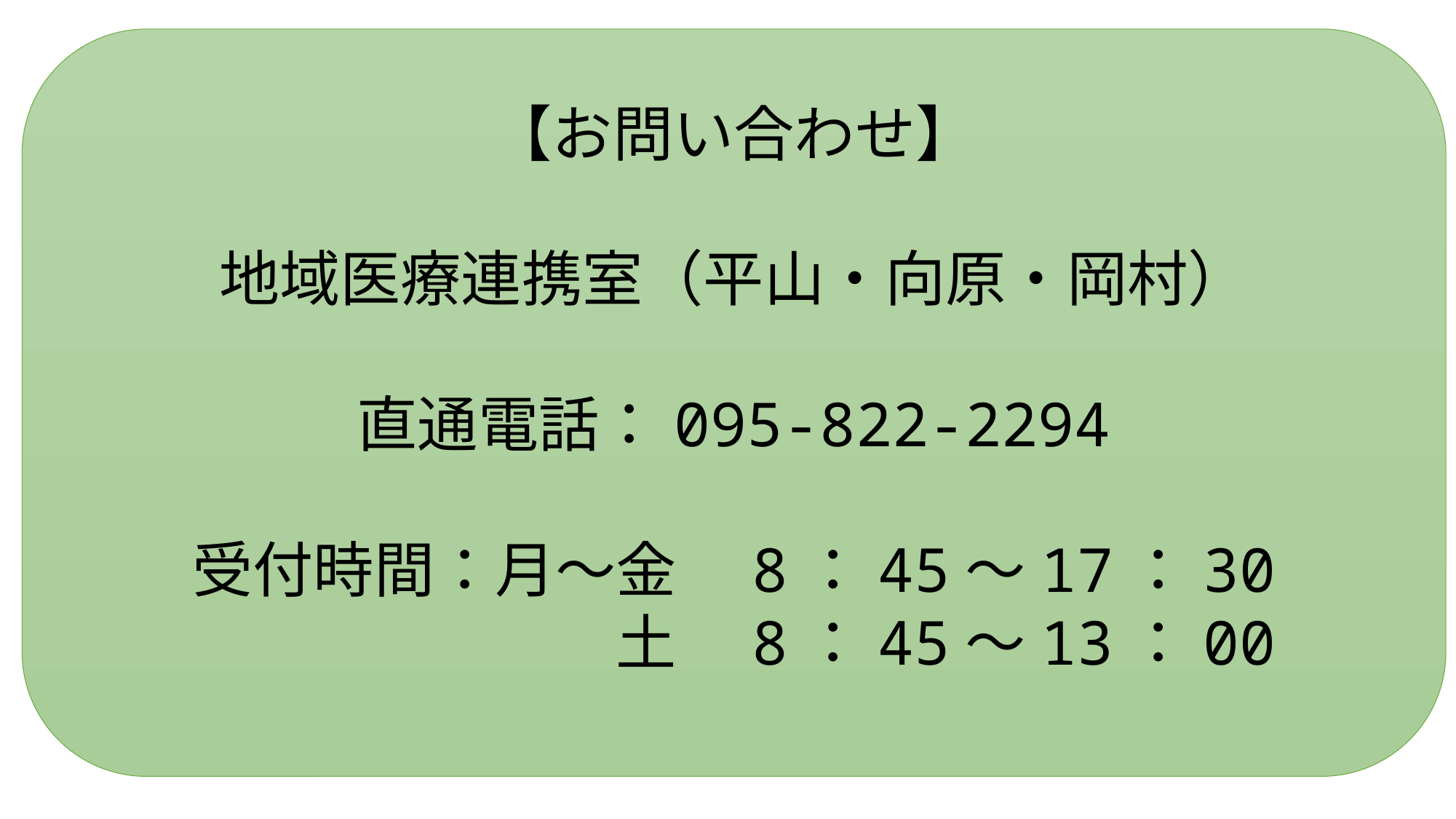

【お問い合わせ】

地域医療連携室（平山・向原・岡村）

直通電話：095-822-2294

受付時間：月～金　8：45～17：30
　　　　　　　土　8：45～13：00